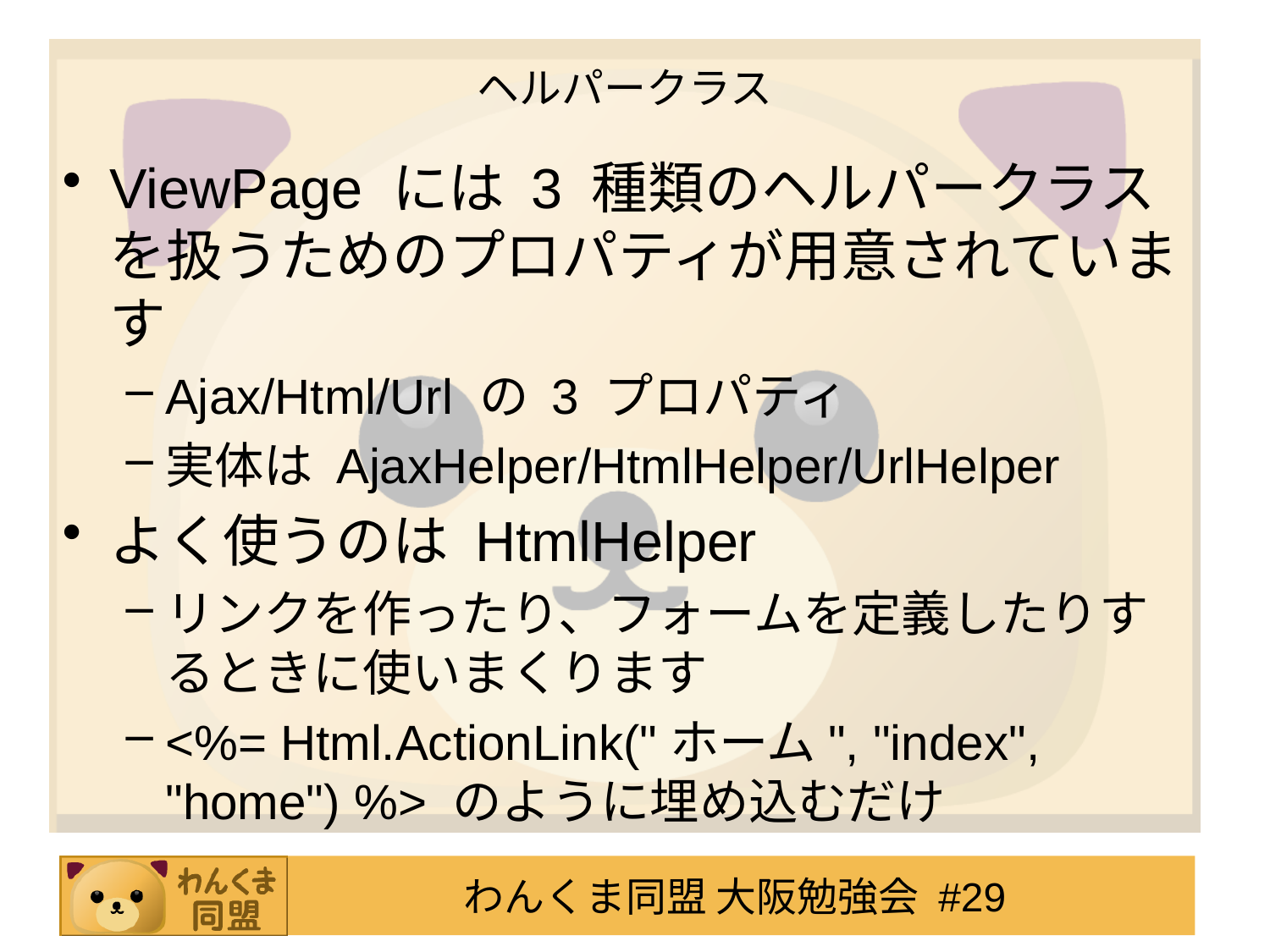

# ヘルパークラス
ViewPage には 3 種類のヘルパークラスを扱うためのプロパティが用意されています
Ajax/Html/Url の 3 プロパティ
実体は AjaxHelper/HtmlHelper/UrlHelper
よく使うのは HtmlHelper
リンクを作ったり、フォームを定義したりするときに使いまくります
<%= Html.ActionLink("ホーム", "index", "home") %> のように埋め込むだけ